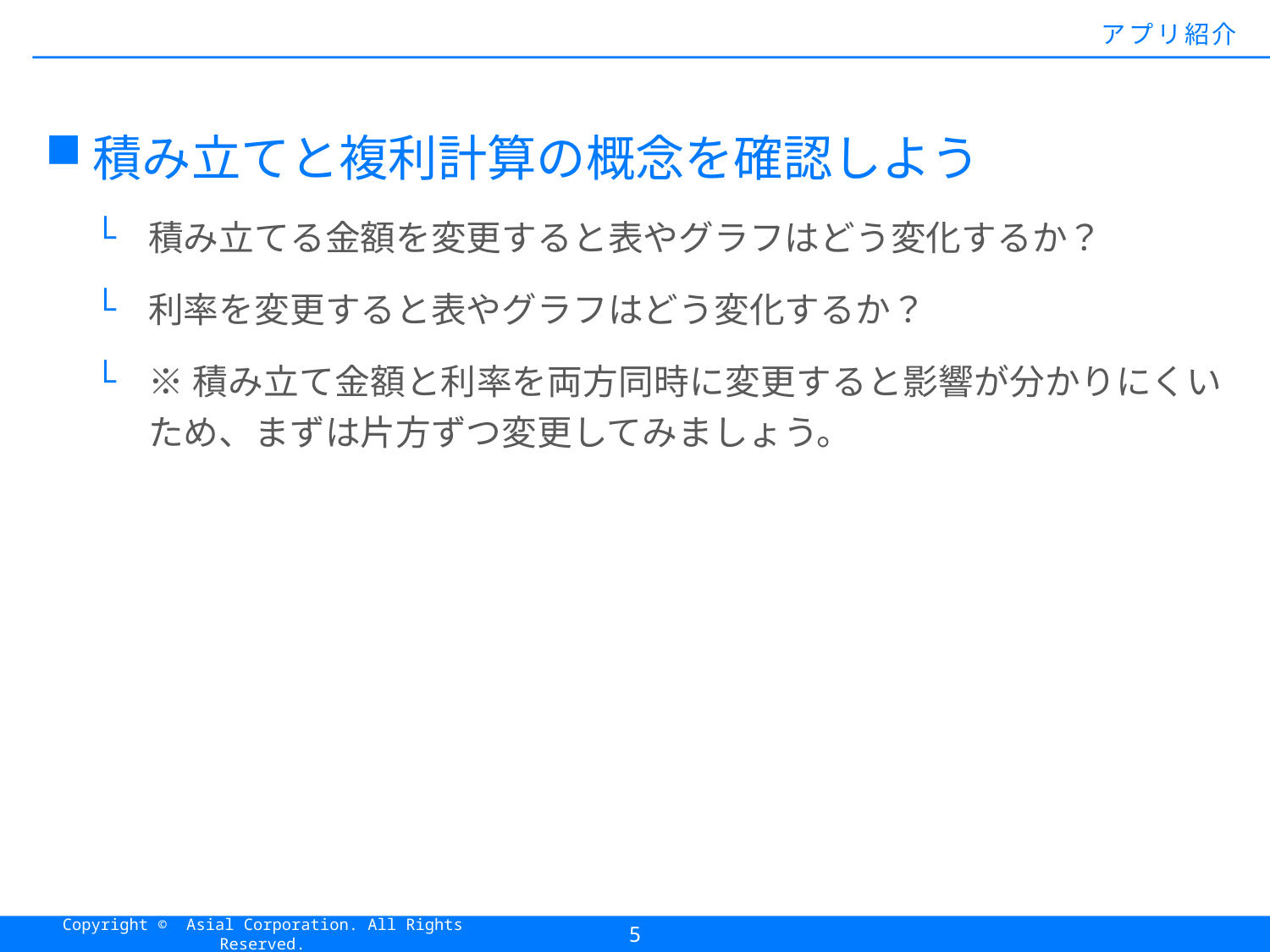

#
アプリ紹介
積み立てと複利計算の概念を確認しよう
積み立てる金額を変更すると表やグラフはどう変化するか？
利率を変更すると表やグラフはどう変化するか？
※積み立て金額と利率を両方同時に変更すると影響が分かりにくいため、まずは片方ずつ変更してみましょう。
5